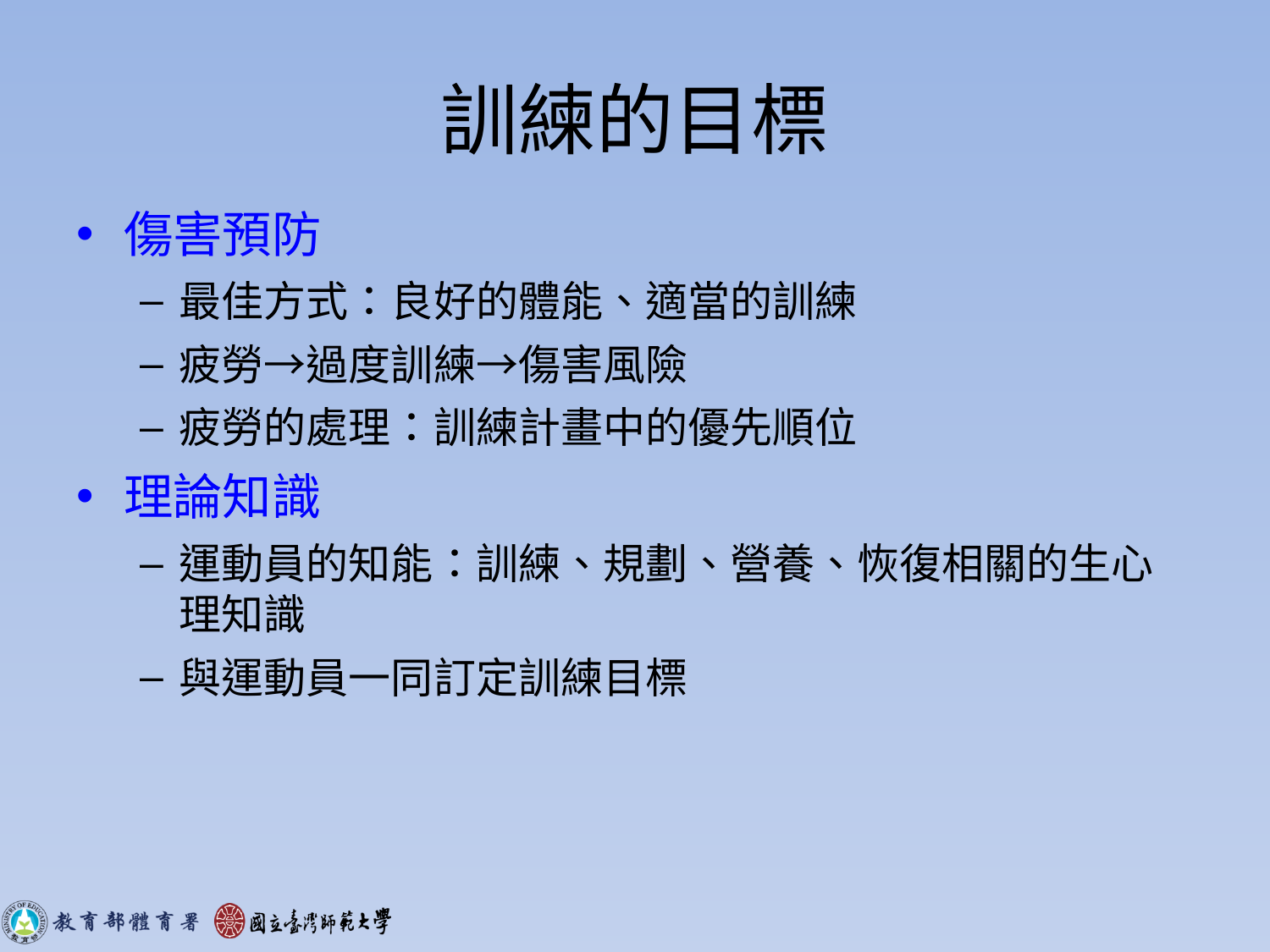

# 訓練的目標
傷害預防
最佳方式：良好的體能、適當的訓練
疲勞→過度訓練→傷害風險
疲勞的處理：訓練計畫中的優先順位
理論知識
運動員的知能：訓練、規劃、營養、恢復相關的生心理知識
與運動員一同訂定訓練目標